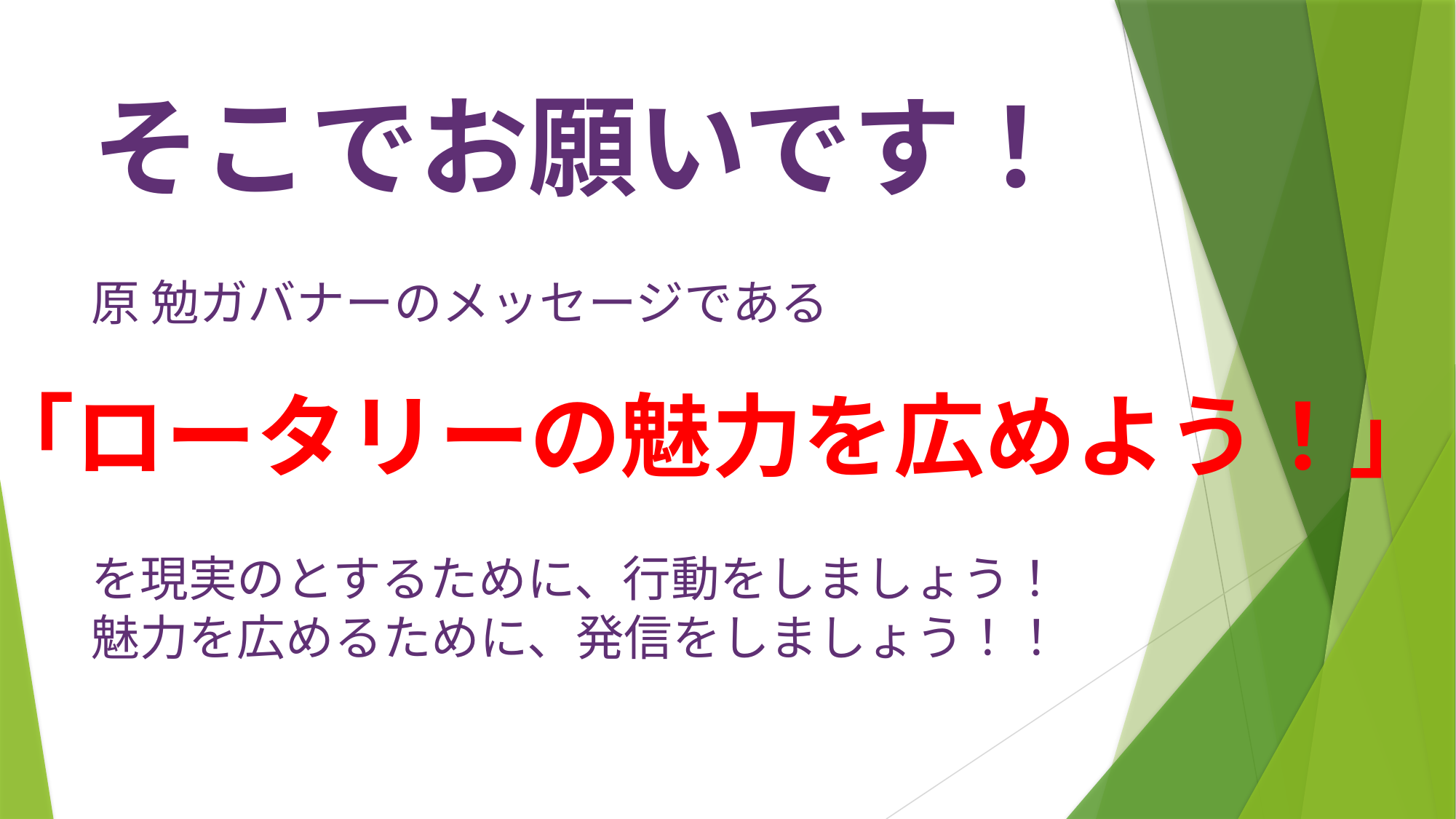

# そこでお願いです！
原 勉ガバナーのメッセージである
「ロータリーの魅力を広めよう！」
を現実のとするために、行動をしましょう！
魅力を広めるために、発信をしましょう！！